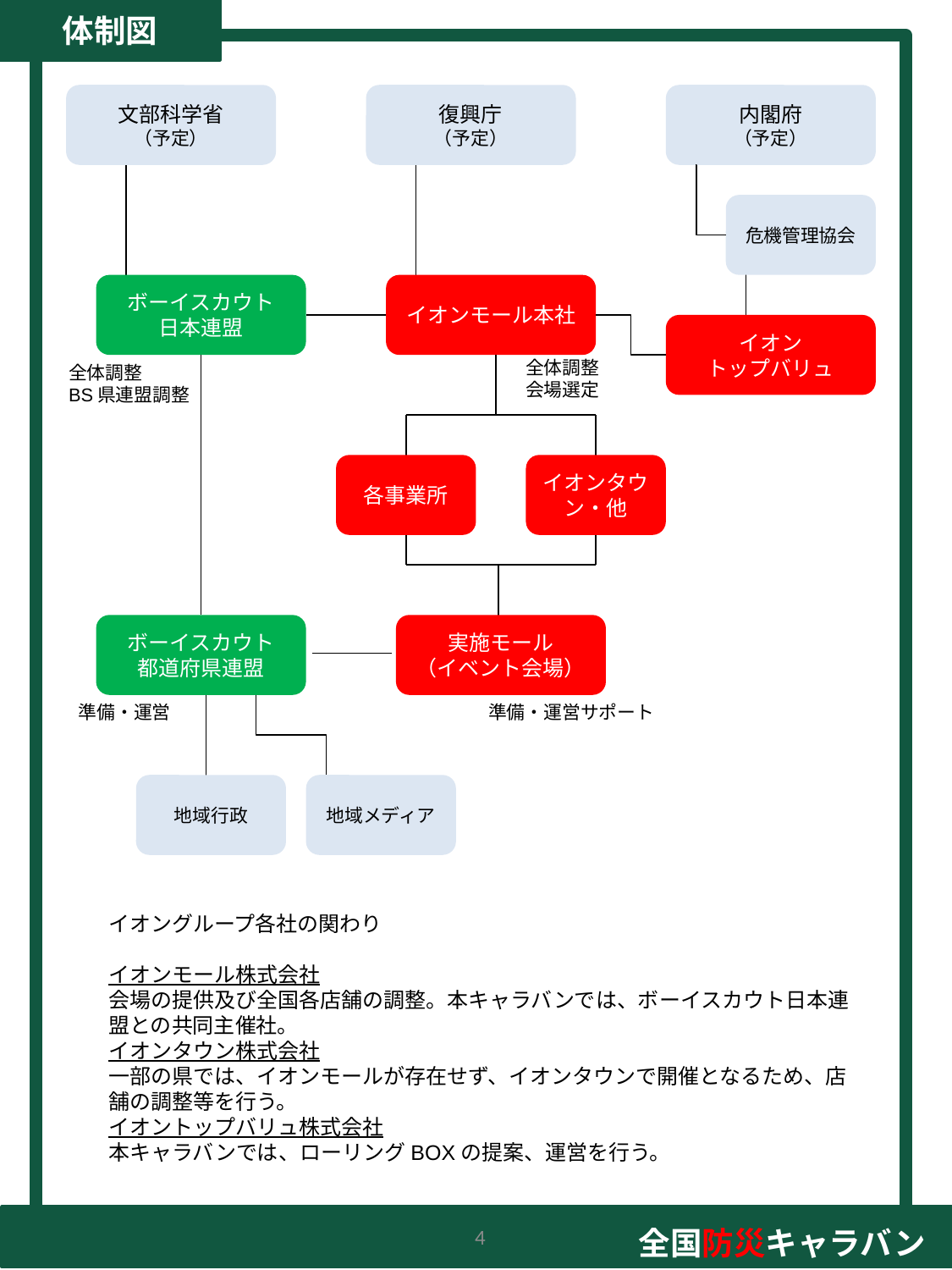

体制図
文部科学省
（予定）
復興庁
（予定）
内閣府
（予定）
危機管理協会
ボーイスカウト
日本連盟
イオンモール本社
イオン
トップバリュ
全体調整
会場選定
全体調整
BS県連盟調整
各事業所
イオンタウン・他
ボーイスカウト
都道府県連盟
実施モール
（イベント会場）
準備・運営
準備・運営サポート
地域行政
地域メディア
イオングループ各社の関わり

イオンモール株式会社
会場の提供及び全国各店舗の調整。本キャラバンでは、ボーイスカウト日本連盟との共同主催社。
イオンタウン株式会社
一部の県では、イオンモールが存在せず、イオンタウンで開催となるため、店舗の調整等を行う。
イオントップバリュ株式会社
本キャラバンでは、ローリングBOXの提案、運営を行う。
4